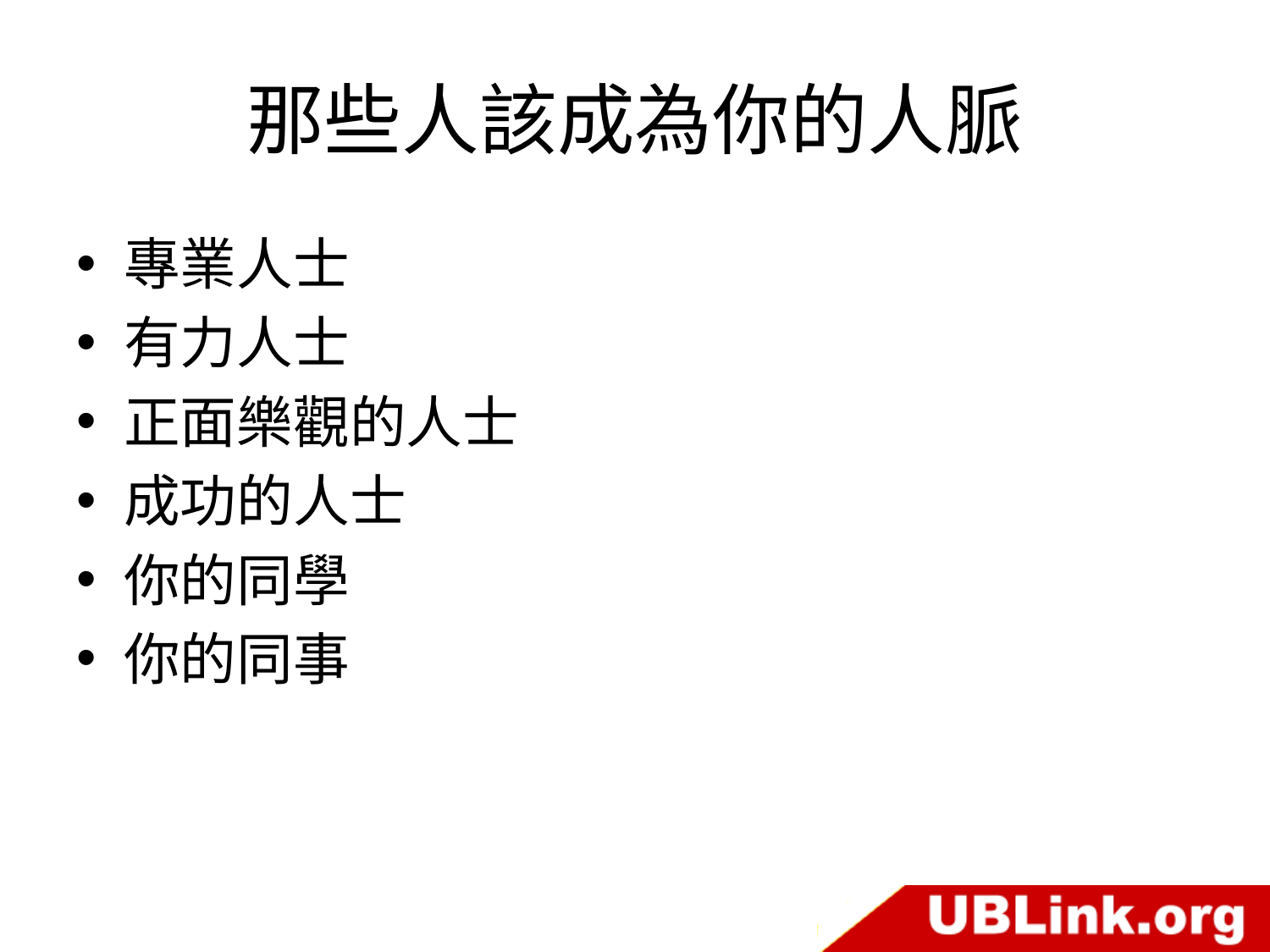

# 那些人該成為你的人脈
專業人士
有力人士
正面樂觀的人士
成功的人士
你的同學
你的同事